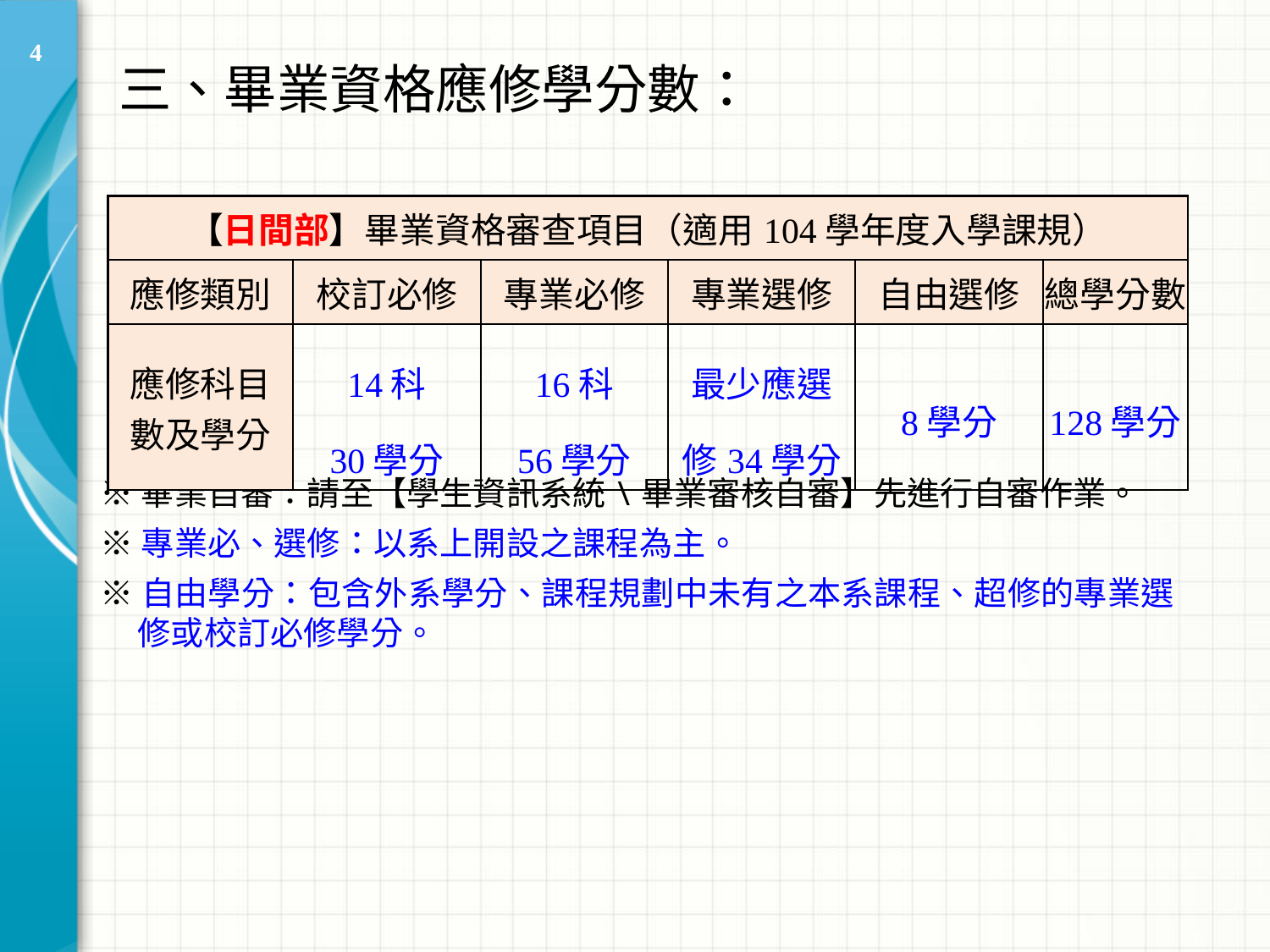

4
# 三、畢業資格應修學分數：
| 【日間部】畢業資格審查項目（適用104學年度入學課規） |  |  |  |  |  |
| --- | --- | --- | --- | --- | --- |
| 應修類別 | 校訂必修 | 專業必修 | 專業選修 | 自由選修 | 總學分數 |
| 應修科目數及學分 | 14科 30學分 | 16科 56學分 | 最少應選修34學分 | 8學分 | 128學分 |
※畢業自審：請至【學生資訊系統\畢業審核自審】先進行自審作業。
※專業必、選修：以系上開設之課程為主。
※自由學分：包含外系學分、課程規劃中未有之本系課程、超修的專業選修或校訂必修學分。